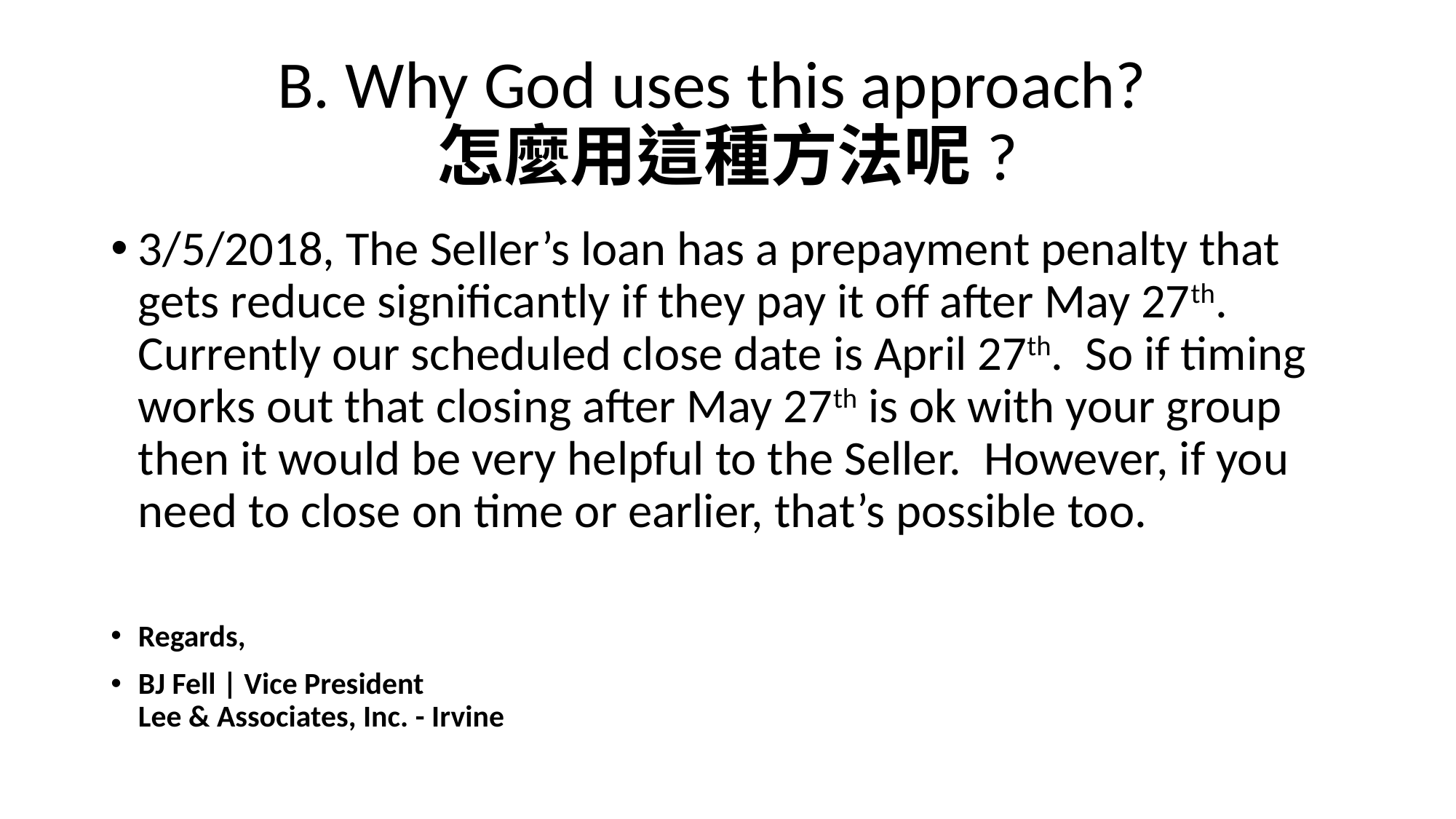

# B. Why God uses this approach? 怎麼用這種方法呢?
3/5/2018, The Seller’s loan has a prepayment penalty that gets reduce significantly if they pay it off after May 27th.  Currently our scheduled close date is April 27th.  So if timing works out that closing after May 27th is ok with your group then it would be very helpful to the Seller.  However, if you need to close on time or earlier, that’s possible too.

Regards,
BJ Fell | Vice President
Lee & Associates, Inc. - Irvine